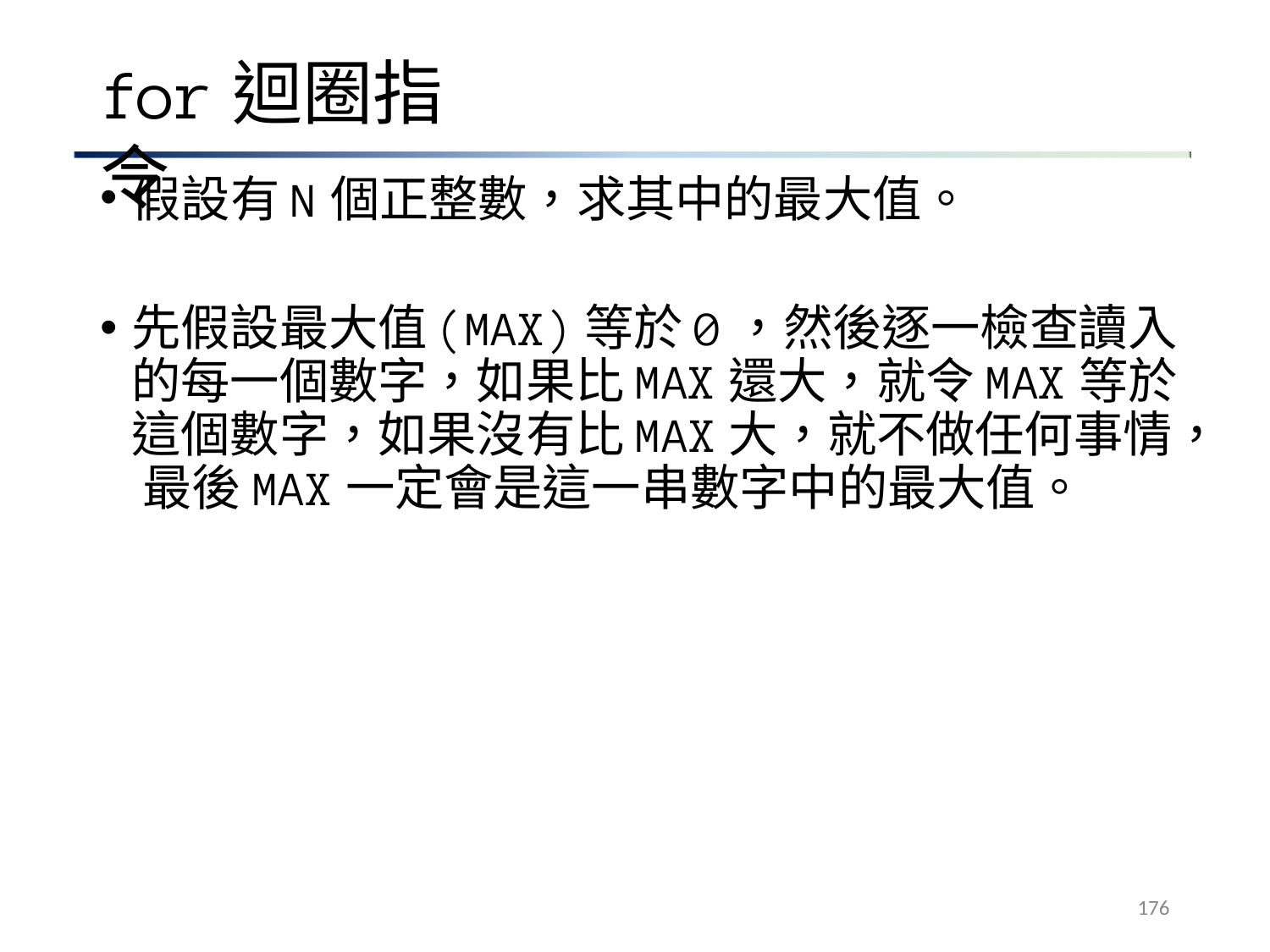

# for迴圈指令
假設有N個正整數，求其中的最大值。

先假設最大值(MAX)等於0，然後逐一檢查讀入 的每一個數字，如果比MAX還大，就令MAX等於 這個數字，如果沒有比MAX大，就不做任何事情， 最後MAX一定會是這一串數字中的最大值。
176